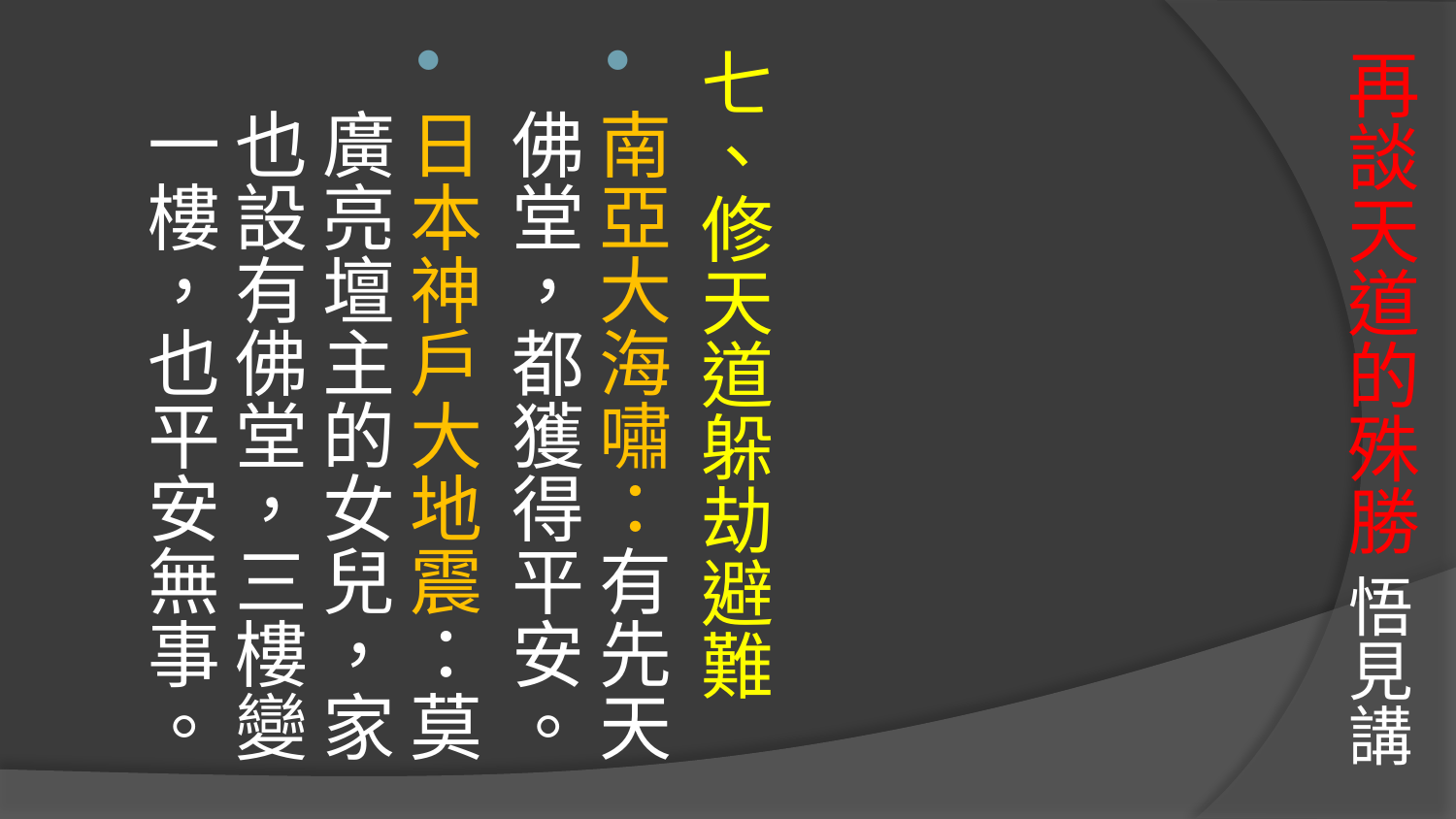

# 再談天道的殊勝 悟見講
七、修天道躲劫避難
南亞大海嘯：有先天佛堂，都獲得平安。
日本神戶大地震：莫廣亮壇主的女兒，家也設有佛堂，三樓變一樓，也平安無事。